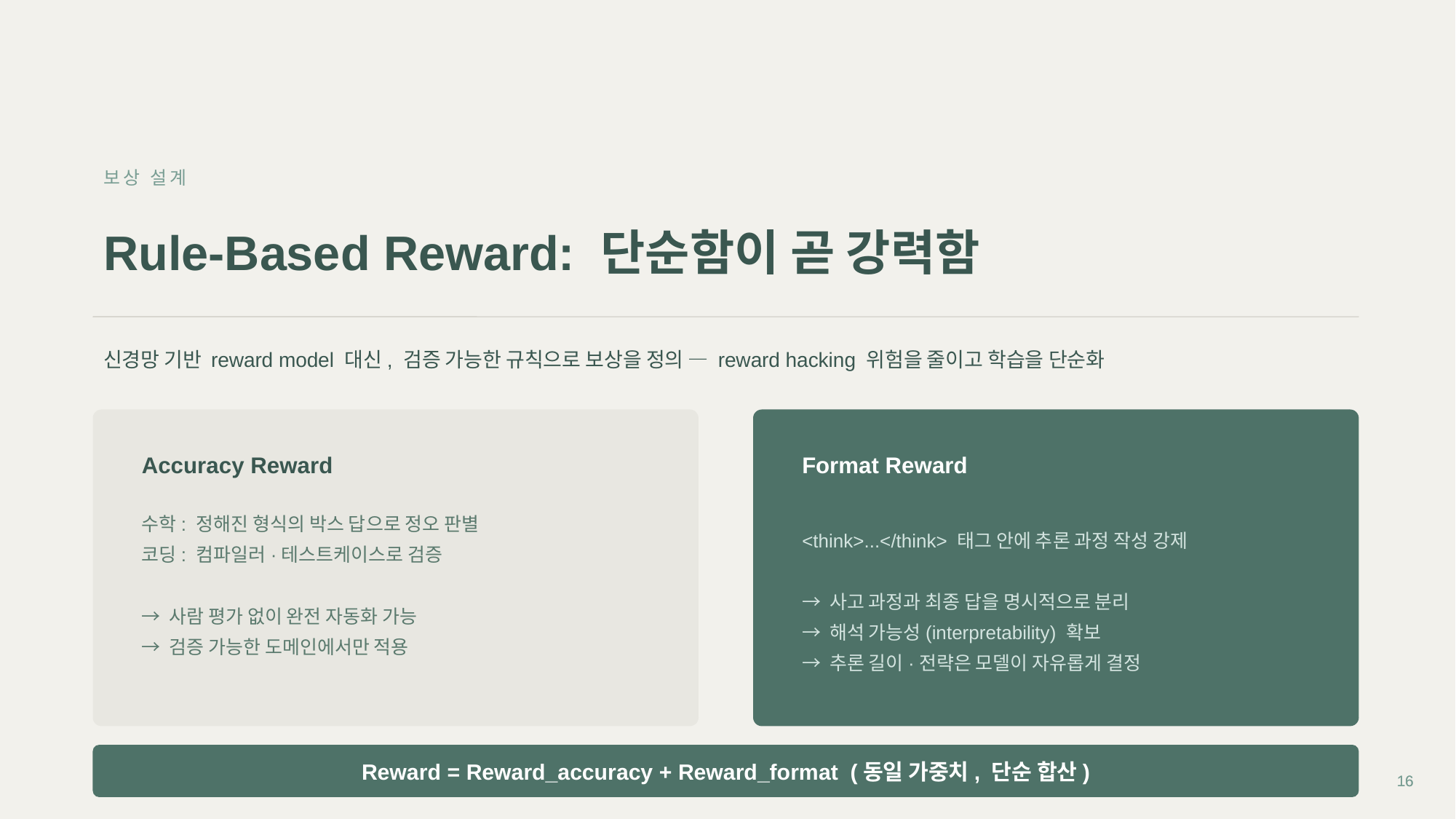

보상 설계
Rule-Based Reward: 단순함이 곧 강력함

신경망 기반 reward model 대신, 검증 가능한 규칙으로 보상을 정의 — reward hacking 위험을 줄이고 학습을 단순화

Accuracy Reward
Format Reward
수학: 정해진 형식의 박스 답으로 정오 판별
코딩: 컴파일러·테스트케이스로 검증

→ 사람 평가 없이 완전 자동화 가능
→ 검증 가능한 도메인에서만 적용
<think>...</think> 태그 안에 추론 과정 작성 강제

→ 사고 과정과 최종 답을 명시적으로 분리
→ 해석 가능성(interpretability) 확보
→ 추론 길이·전략은 모델이 자유롭게 결정

Reward = Reward_accuracy + Reward_format  (동일 가중치, 단순 합산)
16
16